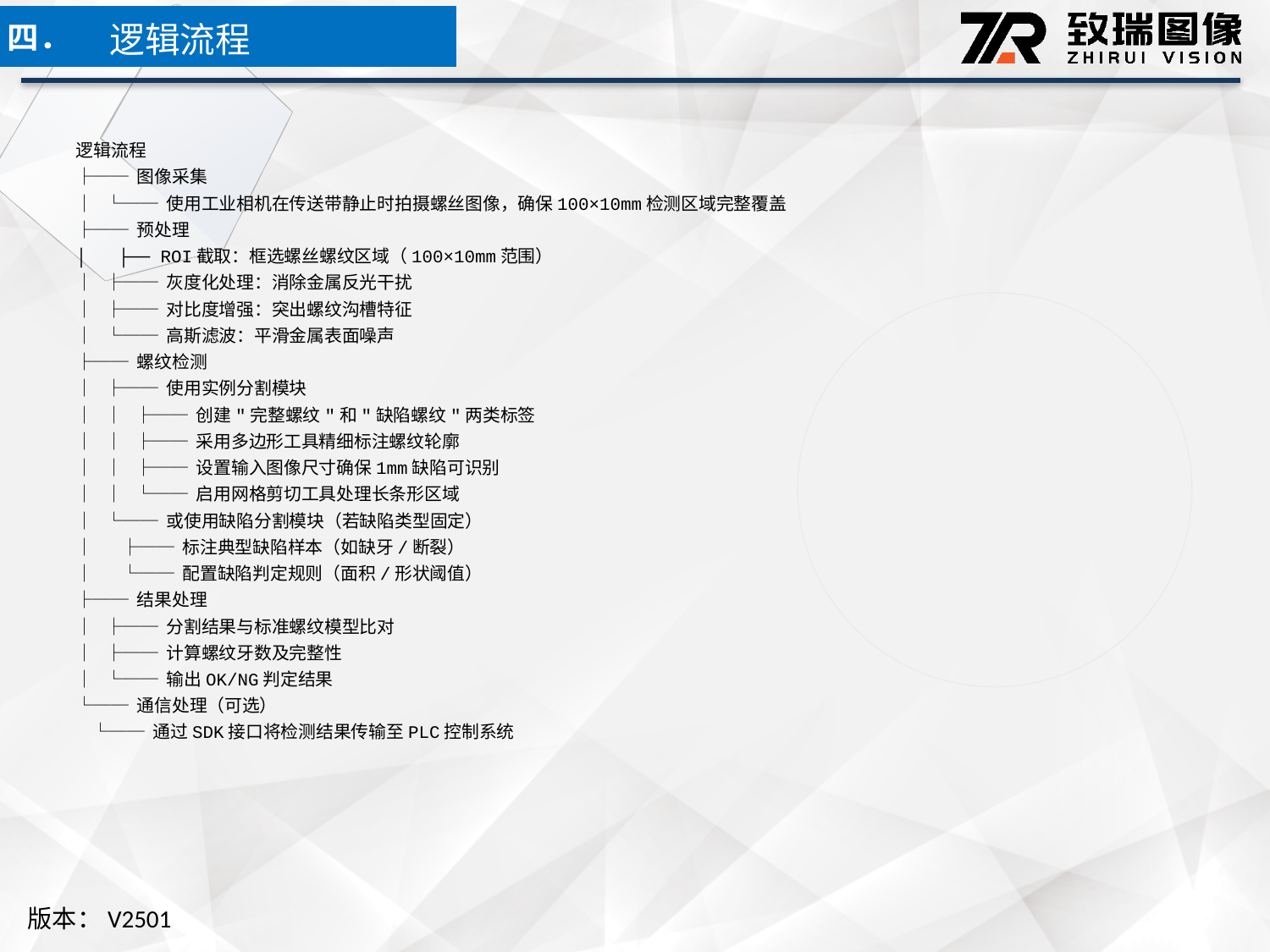

逻辑流程
四．

逻辑流程
├── 图像采集
│   └── 使用工业相机在传送带静止时拍摄螺丝图像，确保100×10mm检测区域完整覆盖
├── 预处理
│   ├── ROI截取：框选螺丝螺纹区域（100×10mm范围）
│   ├── 灰度化处理：消除金属反光干扰
│   ├── 对比度增强：突出螺纹沟槽特征
│   └── 高斯滤波：平滑金属表面噪声
├── 螺纹检测
│   ├── 使用实例分割模块
│   │   ├── 创建"完整螺纹"和"缺陷螺纹"两类标签
│   │   ├── 采用多边形工具精细标注螺纹轮廓
│   │   ├── 设置输入图像尺寸确保1mm缺陷可识别
│   │   └── 启用网格剪切工具处理长条形区域
│   └── 或使用缺陷分割模块（若缺陷类型固定）
│       ├── 标注典型缺陷样本（如缺牙/断裂）
│       └── 配置缺陷判定规则（面积/形状阈值）
├── 结果处理
│   ├── 分割结果与标准螺纹模型比对
│   ├── 计算螺纹牙数及完整性
│   └── 输出OK/NG判定结果
└── 通信处理（可选）
    └── 通过SDK接口将检测结果传输至PLC控制系统